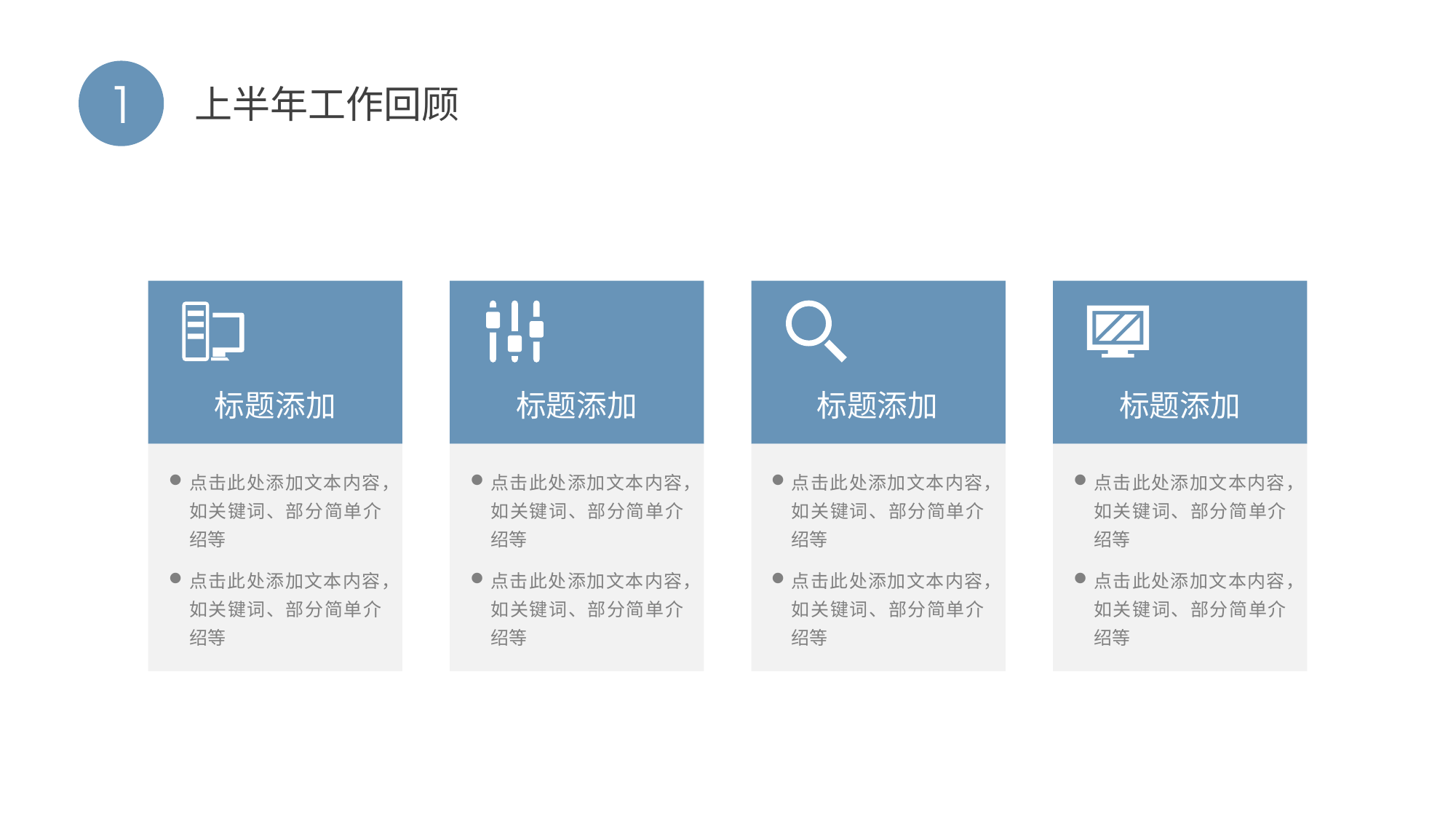

1
上半年工作回顾

标题添加

点击此处添加文本内容，如关键词、部分简单介绍等
点击此处添加文本内容，如关键词、部分简单介绍等

标题添加

点击此处添加文本内容，如关键词、部分简单介绍等
点击此处添加文本内容，如关键词、部分简单介绍等

标题添加

点击此处添加文本内容，如关键词、部分简单介绍等
点击此处添加文本内容，如关键词、部分简单介绍等

标题添加

点击此处添加文本内容，如关键词、部分简单介绍等
点击此处添加文本内容，如关键词、部分简单介绍等